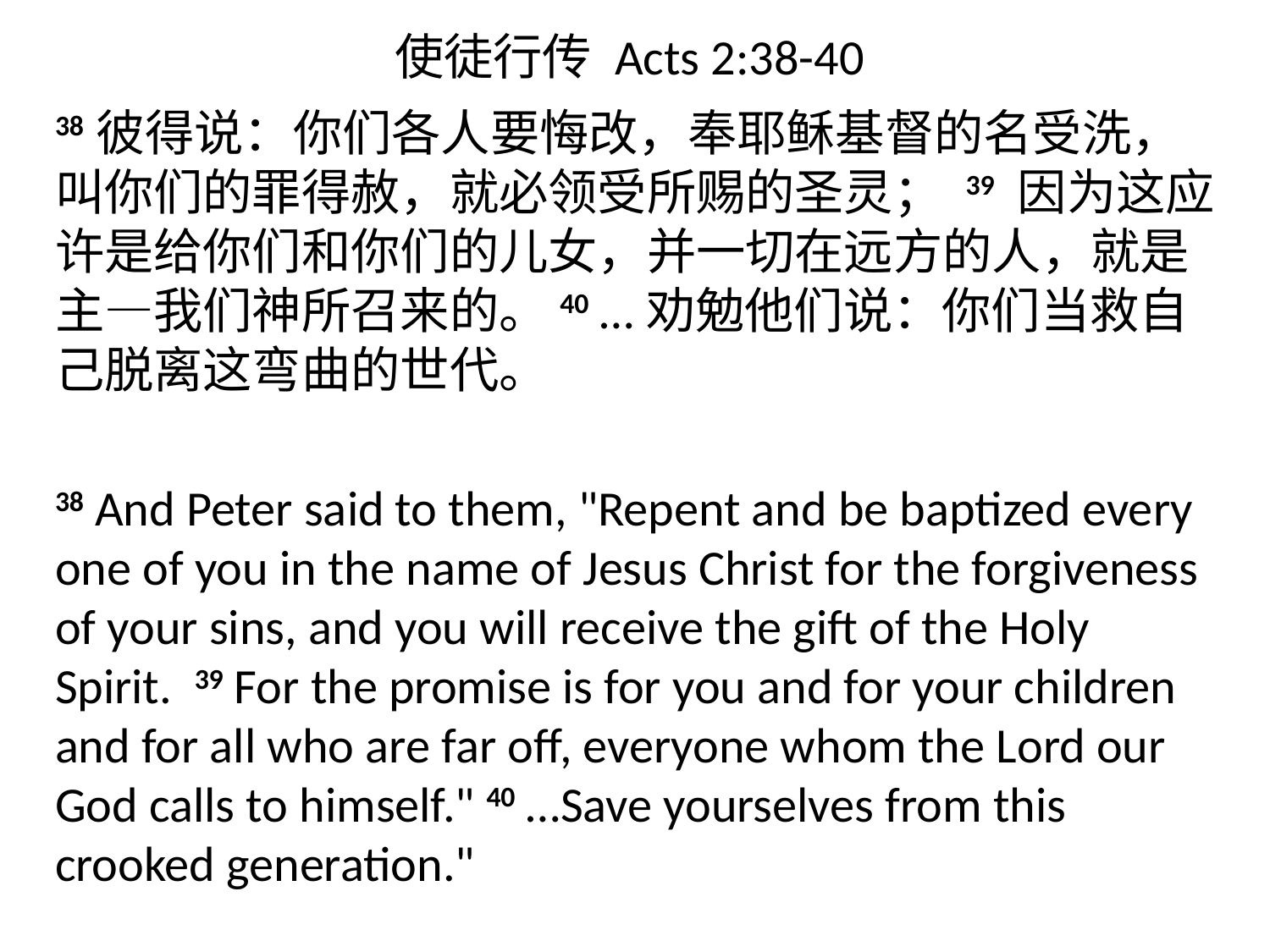

# 使徒行传 Acts 2:38-40
38彼得说：你们各人要悔改，奉耶稣基督的名受洗，叫你们的罪得赦，就必领受所赐的圣灵； 39 因为这应许是给你们和你们的儿女，并一切在远方的人，就是主―我们神所召来的。40 …劝勉他们说：你们当救自己脱离这弯曲的世代。

38 And Peter said to them, "Repent and be baptized every one of you in the name of Jesus Christ for the forgiveness of your sins, and you will receive the gift of the Holy Spirit.  39 For the promise is for you and for your children and for all who are far off, everyone whom the Lord our God calls to himself." 40 …Save yourselves from this crooked generation."